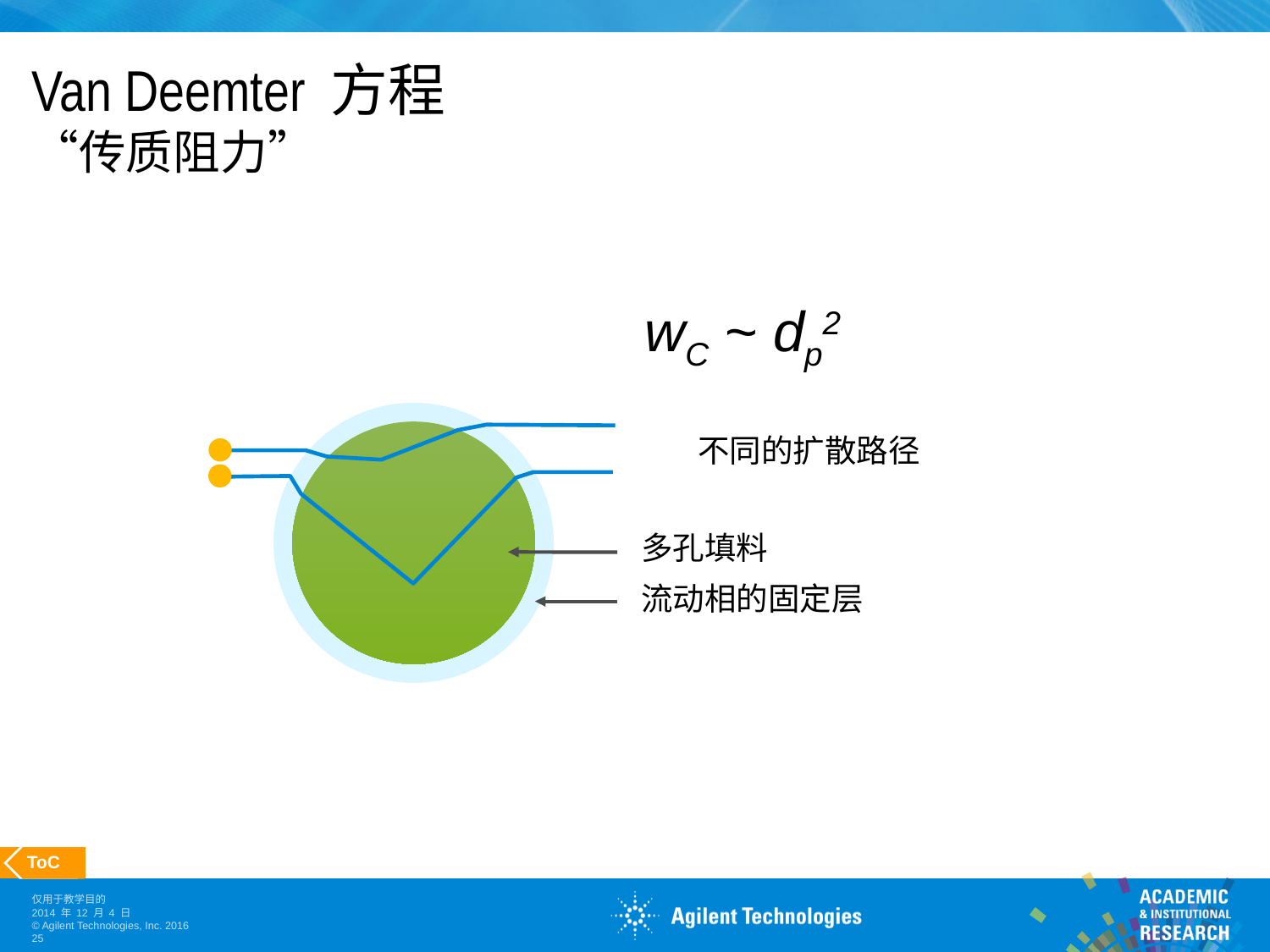

# Van Deemter 方程 “传质阻力”
wC ~ dp2

不同的扩散路径

多孔填料
流动相的固定层
 ToC